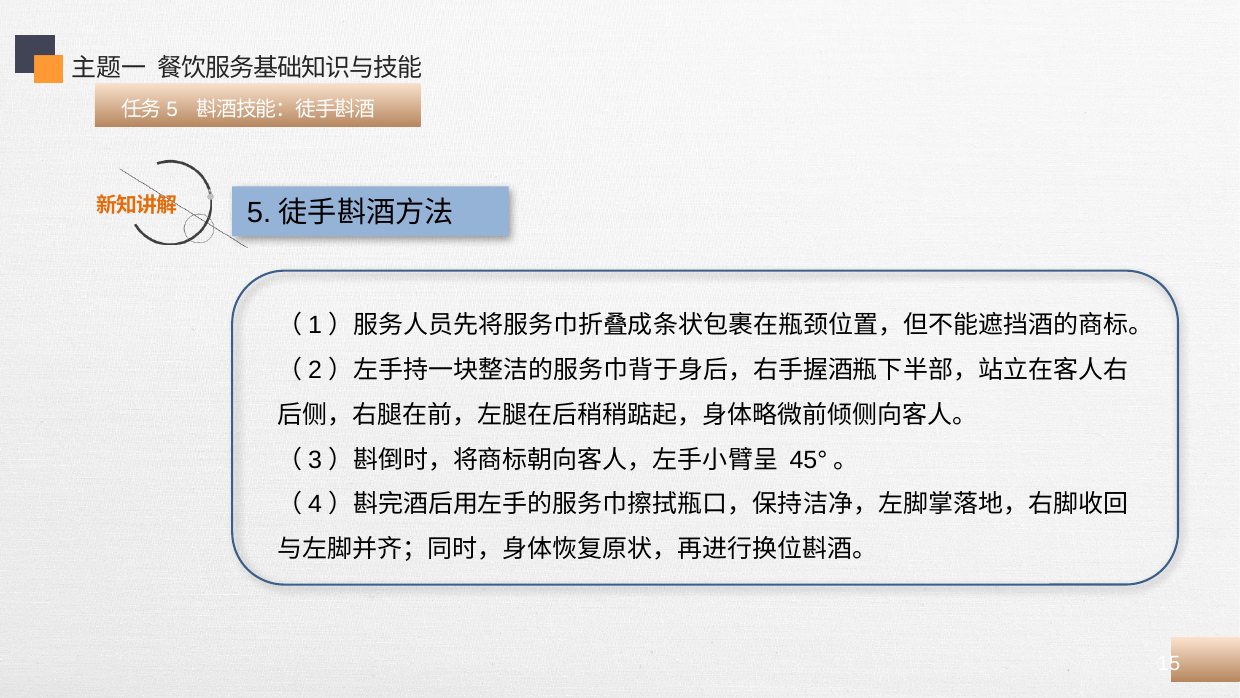

主题一  餐饮服务基础知识与技能

 任务5   斟酒技能：徒手斟酒
5.徒手斟酒方法

（1）服务人员先将服务巾折叠成条状包裹在瓶颈位置，但不能遮挡酒的商标。
（2）左手持一块整洁的服务巾背于身后，右手握酒瓶下半部，站立在客人右后侧，右腿在前，左腿在后稍稍踮起，身体略微前倾侧向客人。
（3）斟倒时，将商标朝向客人，左手小臂呈 45°。
（4）斟完酒后用左手的服务巾擦拭瓶口，保持洁净，左脚掌落地，右脚收回与左脚并齐；同时，身体恢复原状，再进行换位斟酒。